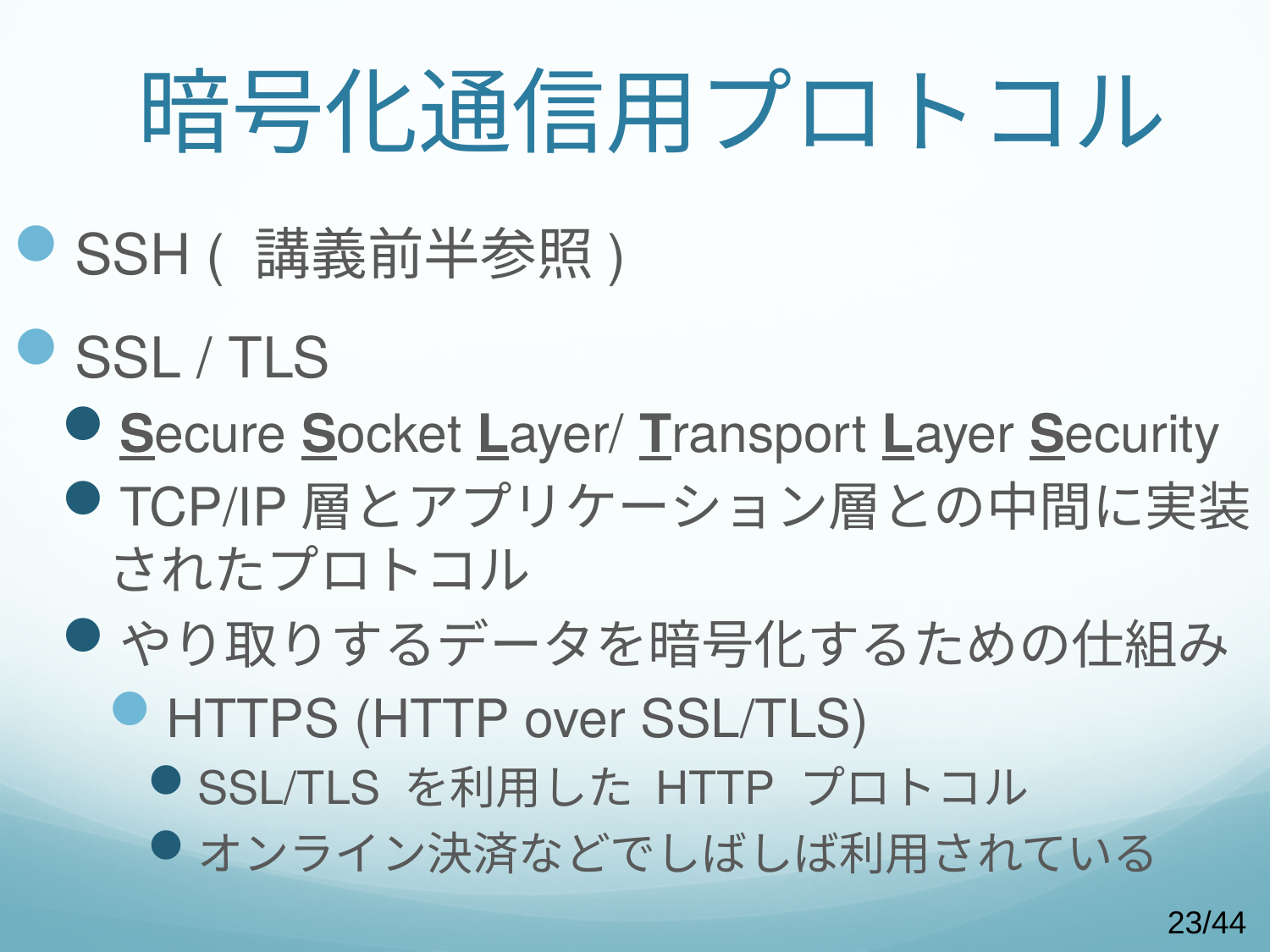

# 暗号化通信用プロトコル
SSH ( 講義前半参照)
SSL / TLS
Secure Socket Layer/ Transport Layer Security
TCP/IP層とアプリケーション層との中間に実装されたプロトコル
やり取りするデータを暗号化するための仕組み
HTTPS (HTTP over SSL/TLS)
SSL/TLS を利用した HTTP プロトコル
オンライン決済などでしばしば利用されている